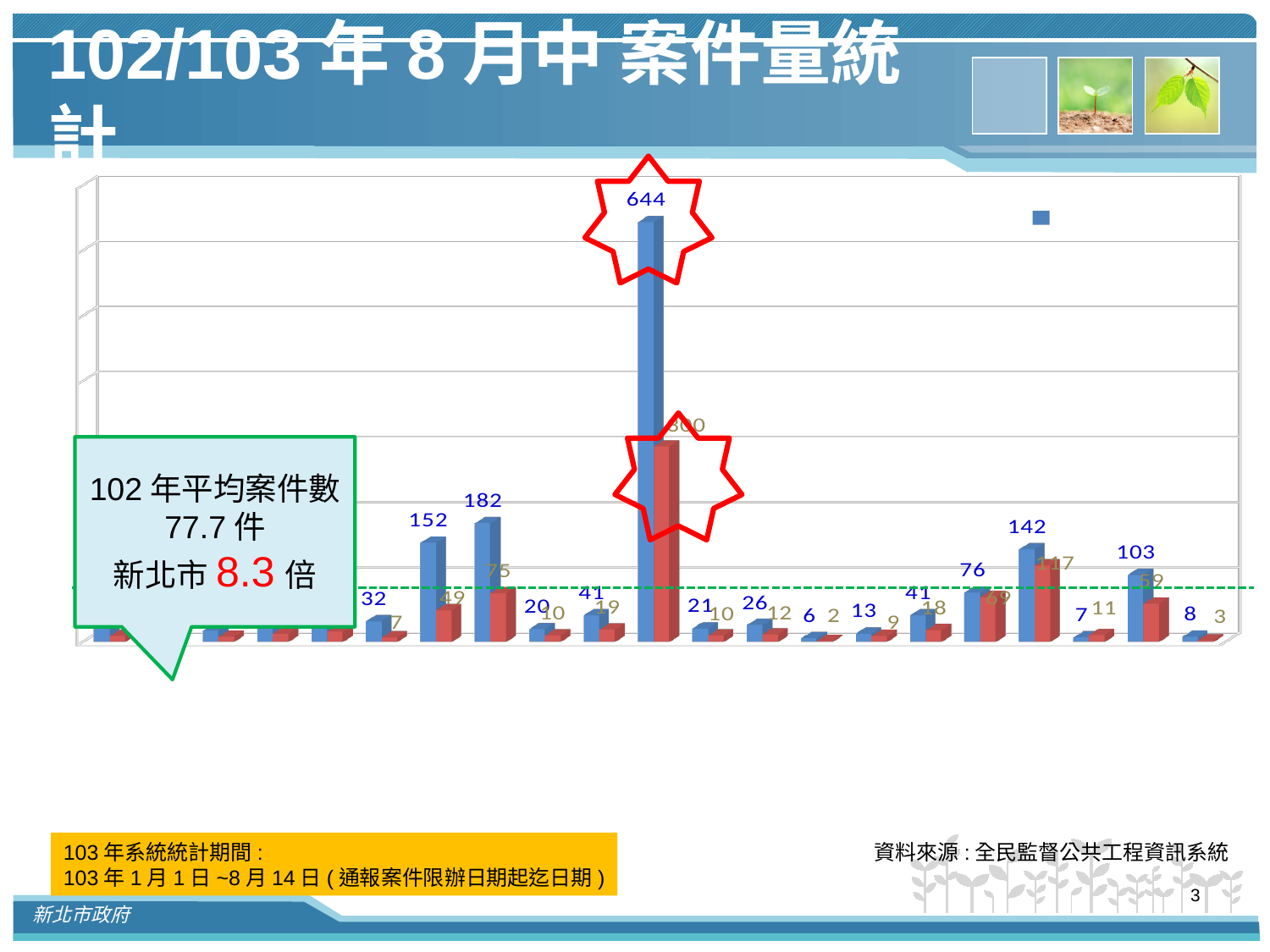

# 102/103年8月中 案件量統計

[unsupported chart]

102年平均案件數
77.7件
新北市8.3倍
103年系統統計期間:
103年1月1日~8月14日(通報案件限辦日期起迄日期)
資料來源:全民監督公共工程資訊系統
3